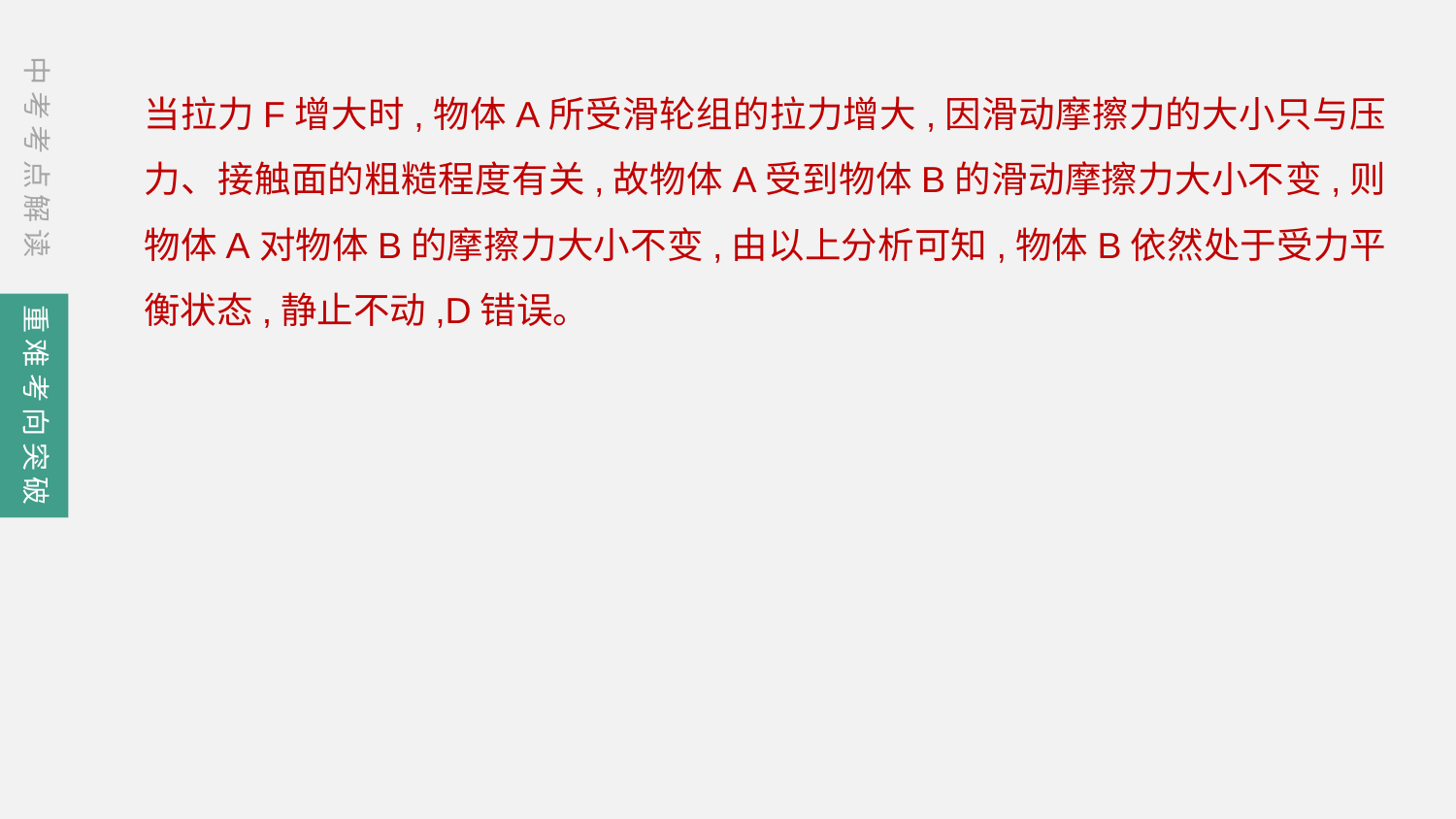

中考考点解读
当拉力F增大时,物体A所受滑轮组的拉力增大,因滑动摩擦力的大小只与压力、接触面的粗糙程度有关,故物体A受到物体B的滑动摩擦力大小不变,则物体A对物体B的摩擦力大小不变,由以上分析可知,物体B依然处于受力平衡状态,静止不动,D错误。
重难考向突破